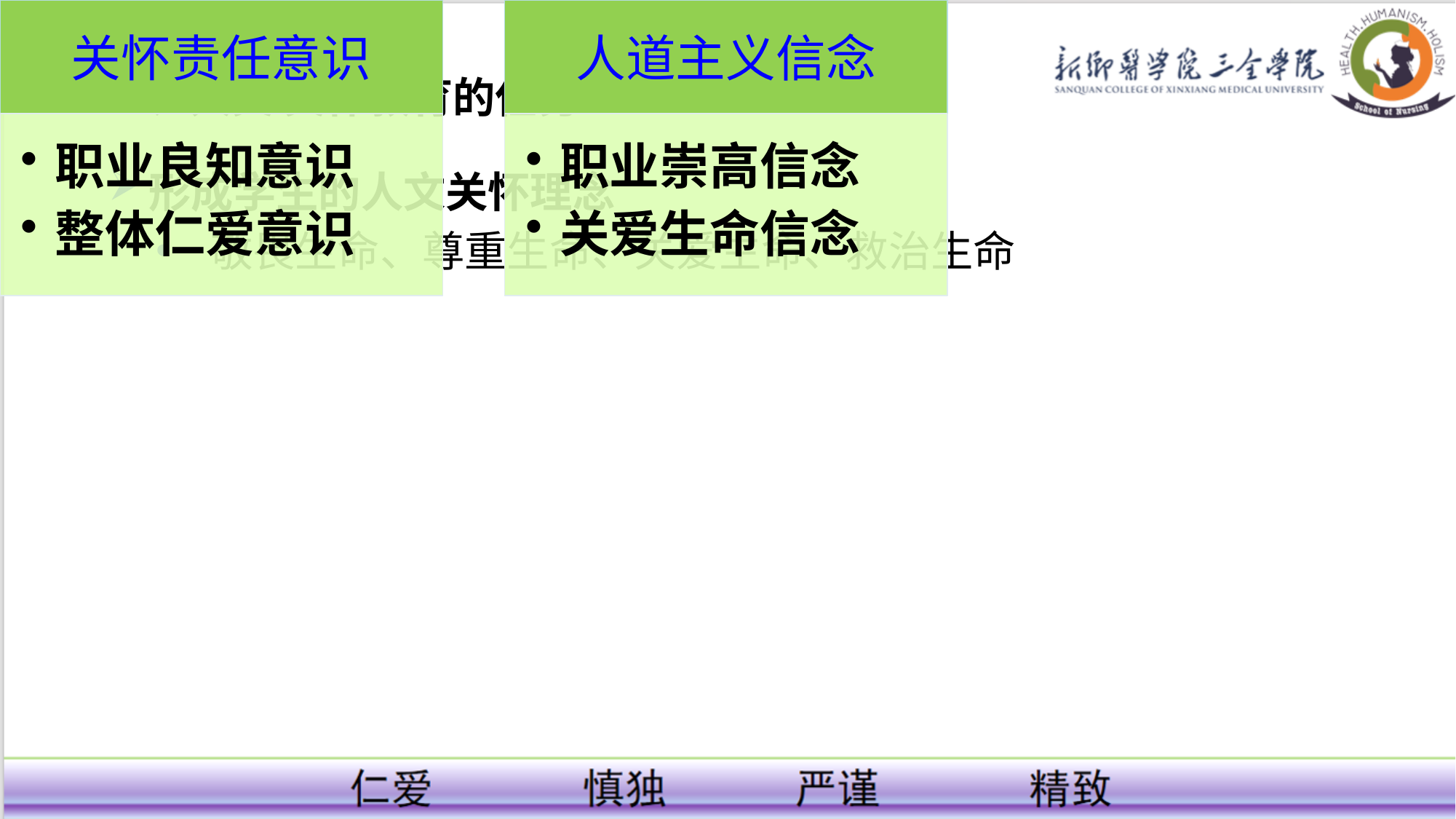

二、人文 关怀教育的任务
形成学生的人文关怀理念
敬畏生命、尊重生命、关爱生命、救治生命
关怀责任意识
职业良知意识
整体仁爱意识
人道主义信念
职业崇高信念
关爱生命信念